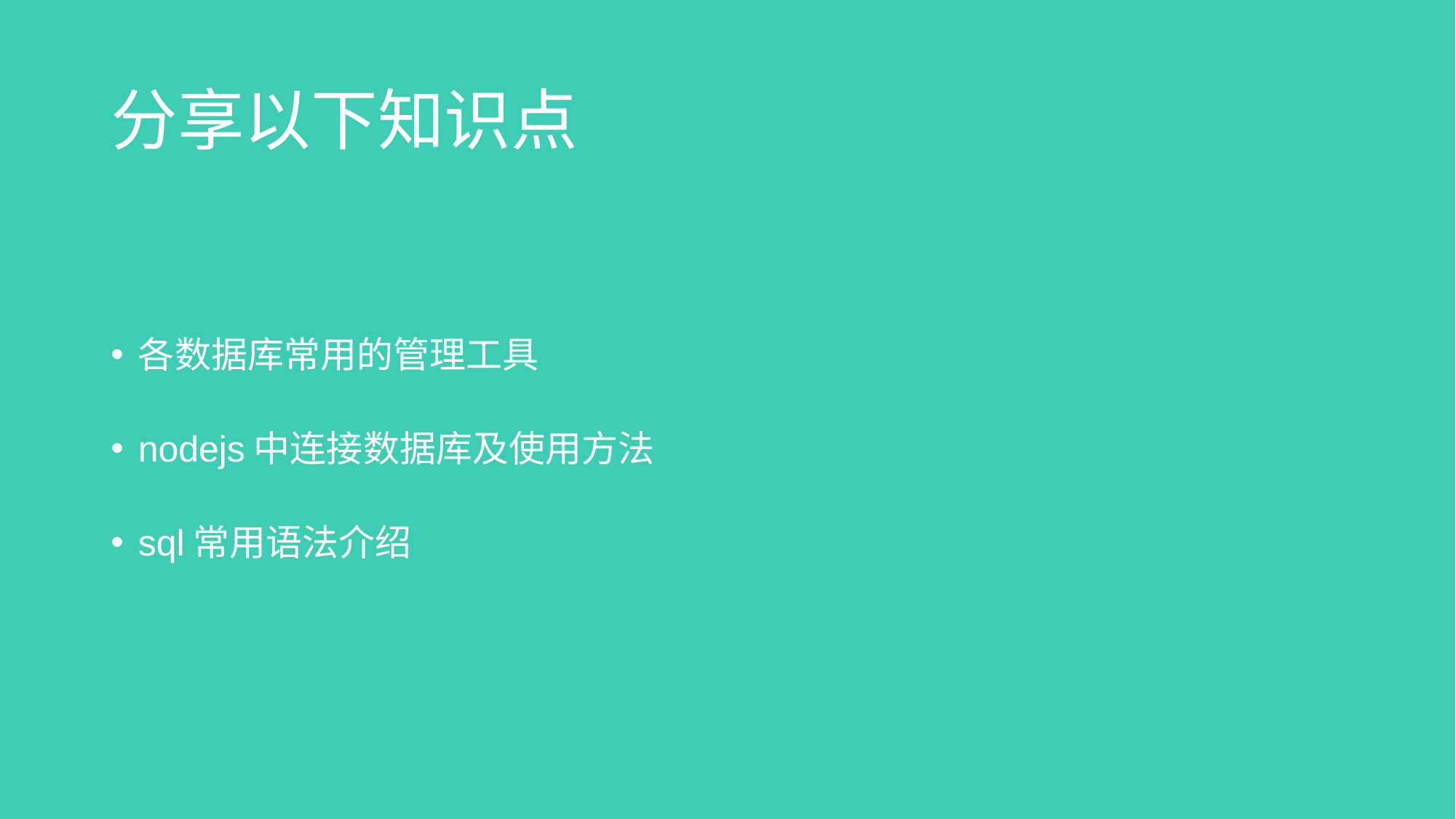

# 分享以下知识点

各数据库常用的管理工具
nodejs中连接数据库及使用方法
sql常用语法介绍